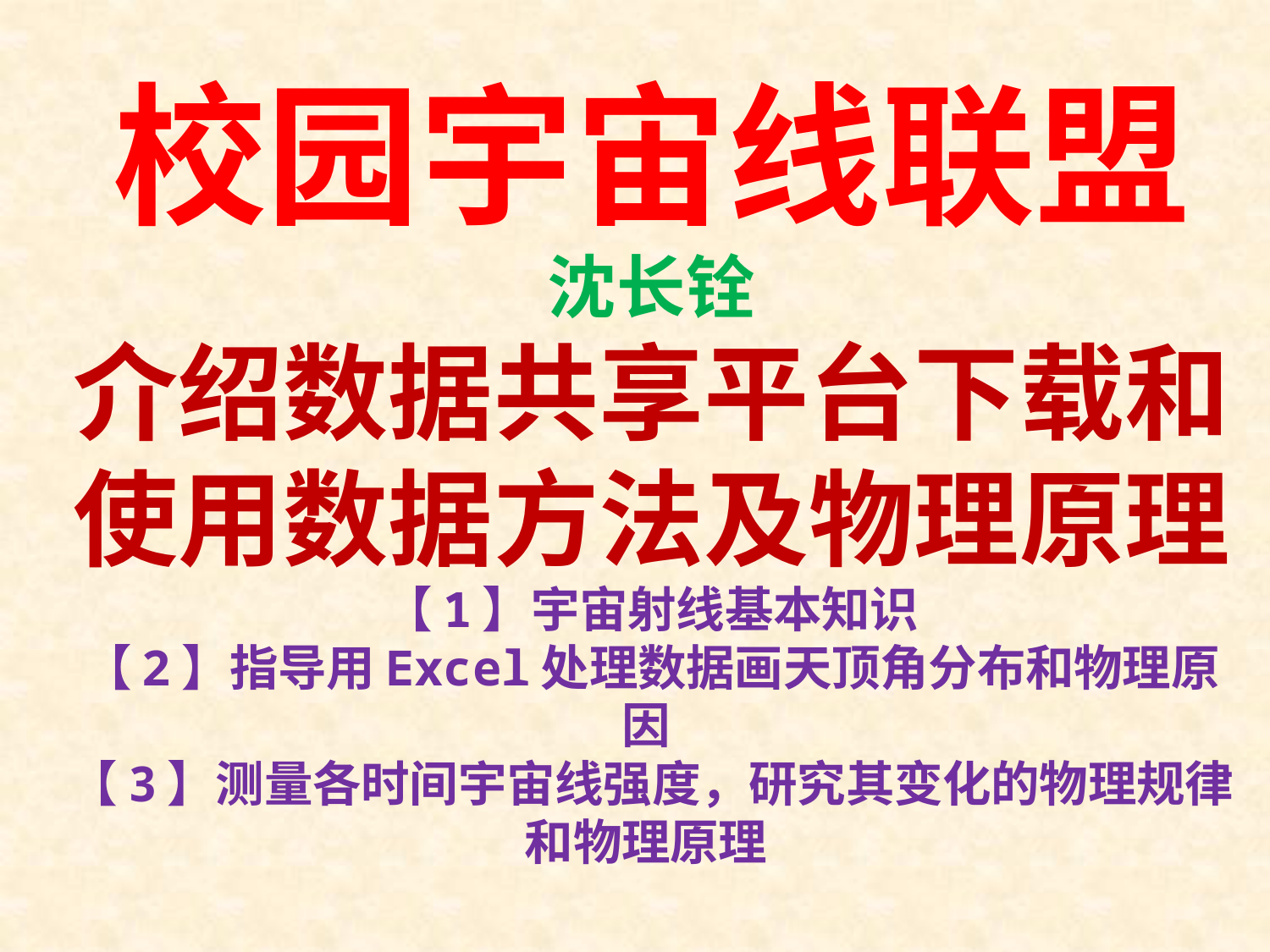

# 校园宇宙线联盟 沈长铨 介绍数据共享平台下载和使用数据方法及物理原理 【1】宇宙射线基本知识 【2】指导用Excel处理数据画天顶角分布和物理原因 【3】测量各时间宇宙线强度，研究其变化的物理规律和物理原理